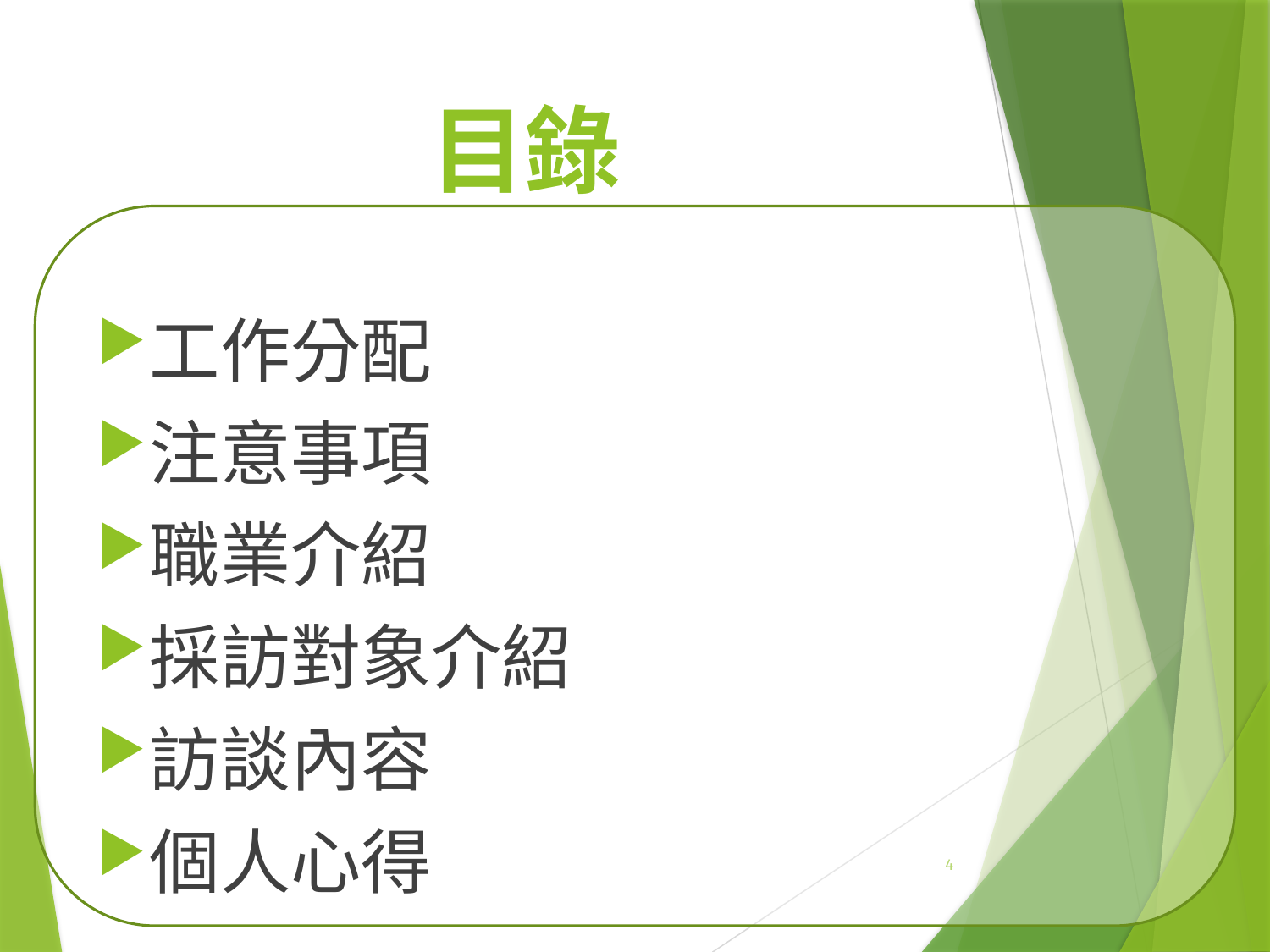

# 目錄

工作分配
注意事項
職業介紹
採訪對象介紹
訪談內容
個人心得
4